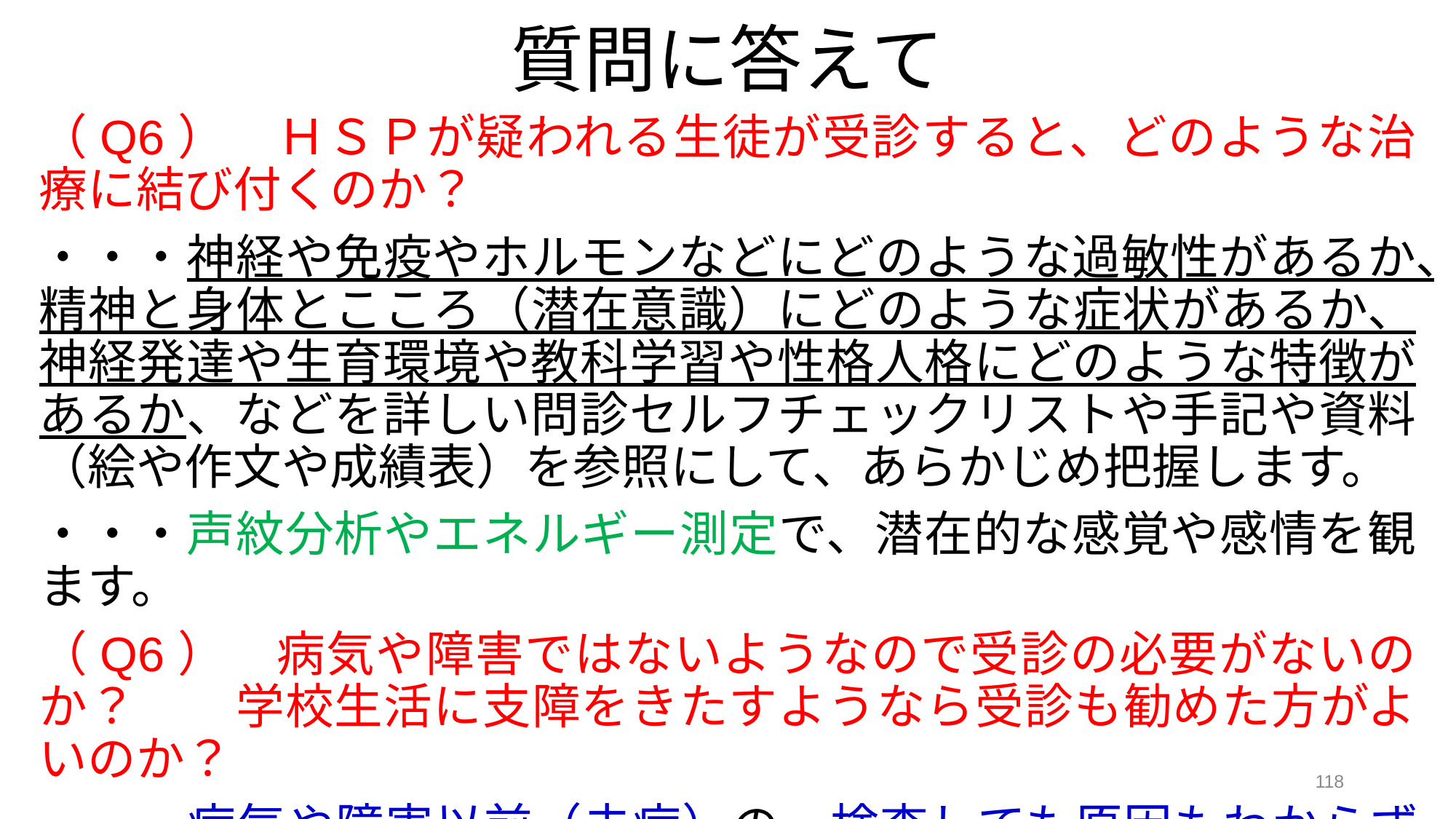

# 質問に答えて
（Q6）　ＨＳＰが疑われる生徒が受診すると、どのような治療に結び付くのか？
・・・神経や免疫やホルモンなどにどのような過敏性があるか、精神と身体とこころ（潜在意識）にどのような症状があるか、神経発達や生育環境や教科学習や性格人格にどのような特徴があるか、などを詳しい問診セルフチェックリストや手記や資料（絵や作文や成績表）を参照にして、あらかじめ把握します。
・・・声紋分析やエネルギー測定で、潜在的な感覚や感情を観ます。
（Q6）　病気や障害ではないようなので受診の必要がないのか？　　学校生活に支障をきたすようなら受診も勧めた方がよいのか？
・・・病気や障害以前（未病）の、検査しても原因もわからず、明確な診断もつかない時期（機能障害）にこそ受診が必要です。

118